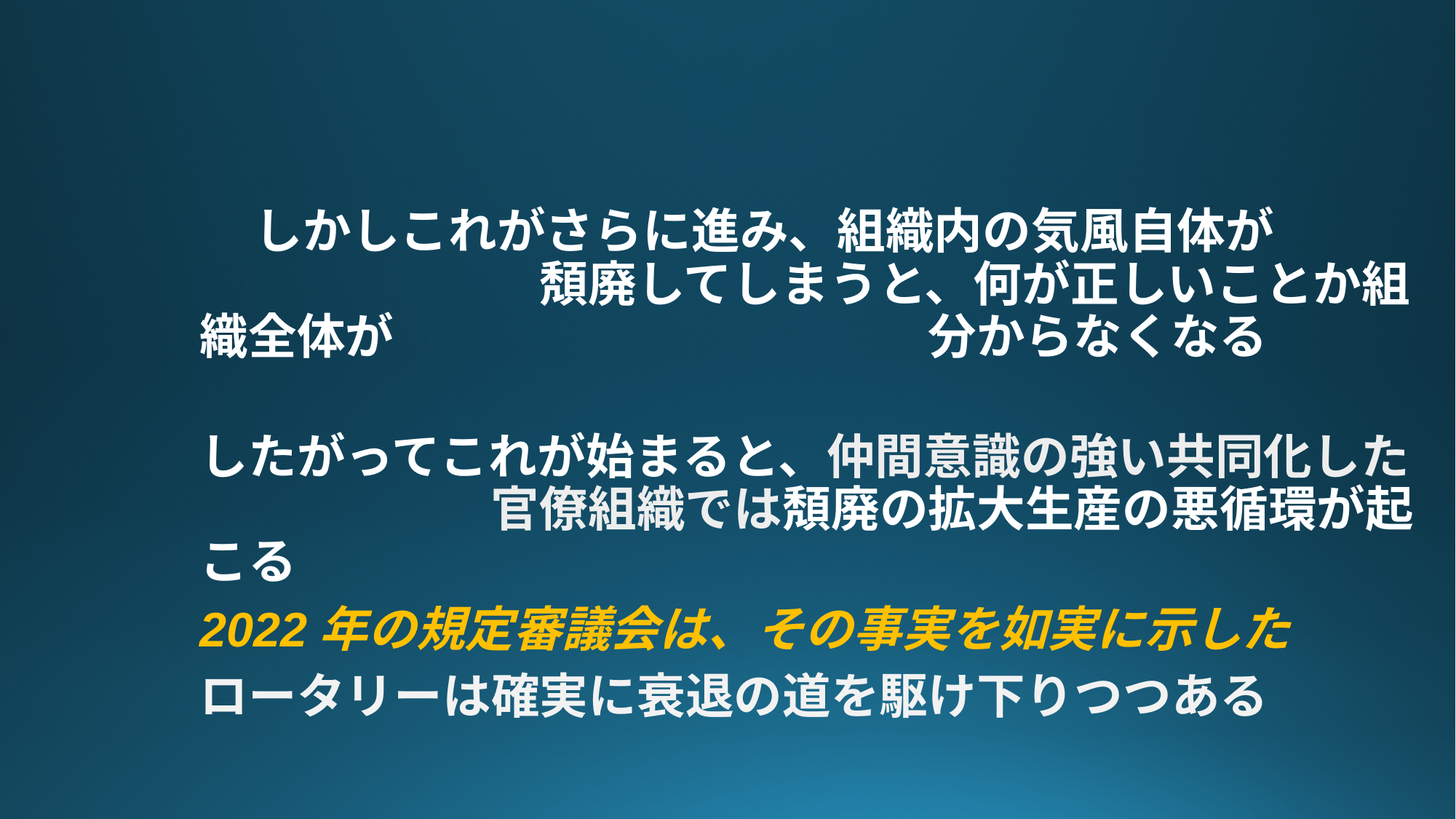

しかしこれがさらに進み、組織内の気風自体が　　　　　　　　　　頽廃してしまうと、何が正しいことか組織全体が　　　　　　　　　　　分からなくなる
したがってこれが始まると、仲間意識の強い共同化した　　　　　　官僚組織では頽廃の拡大生産の悪循環が起こる
2022年の規定審議会は、その事実を如実に示した
ロータリーは確実に衰退の道を駆け下りつつある